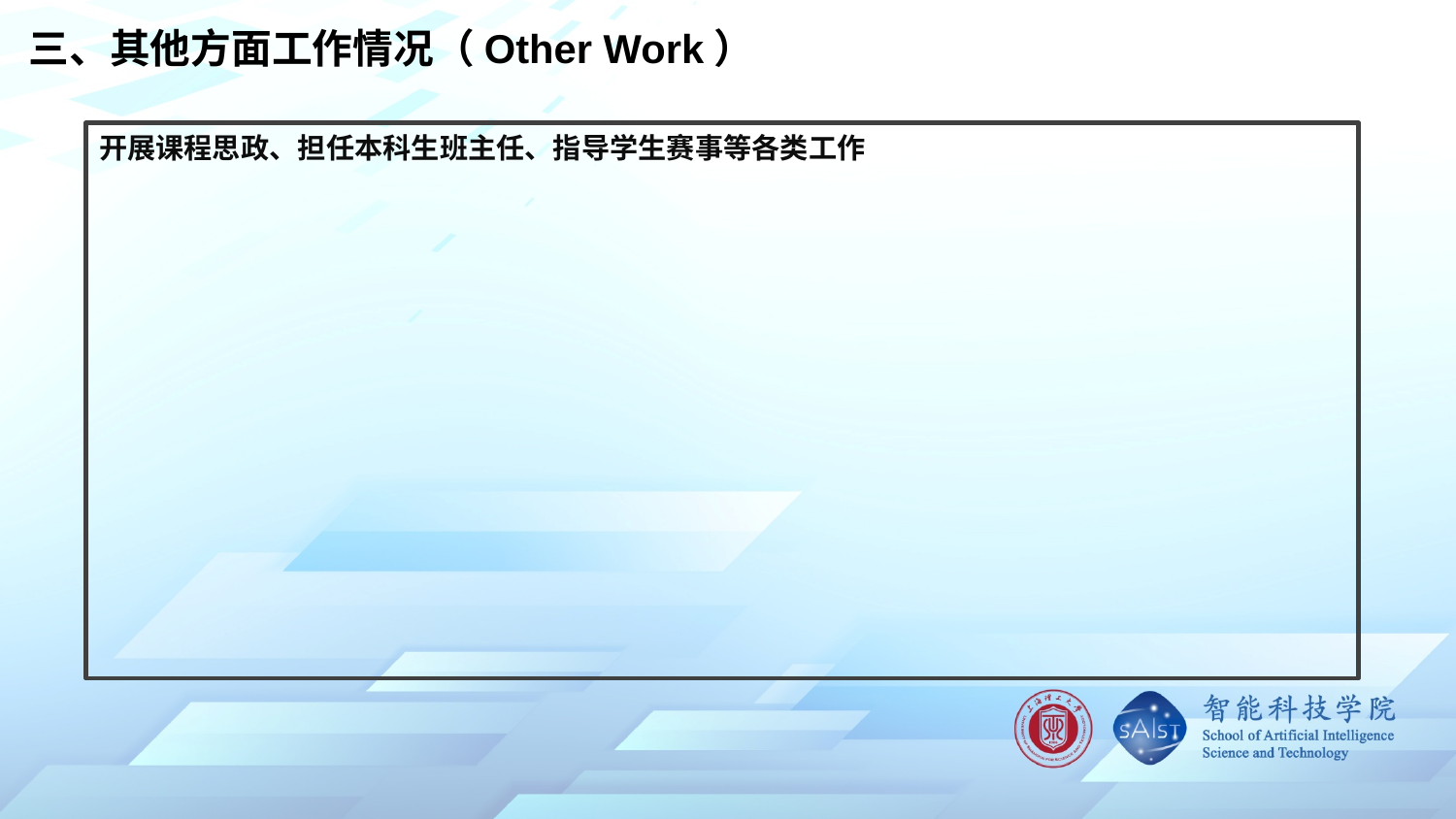

三、其他方面工作情况（Other Work）
开展课程思政、担任本科生班主任、指导学生赛事等各类工作